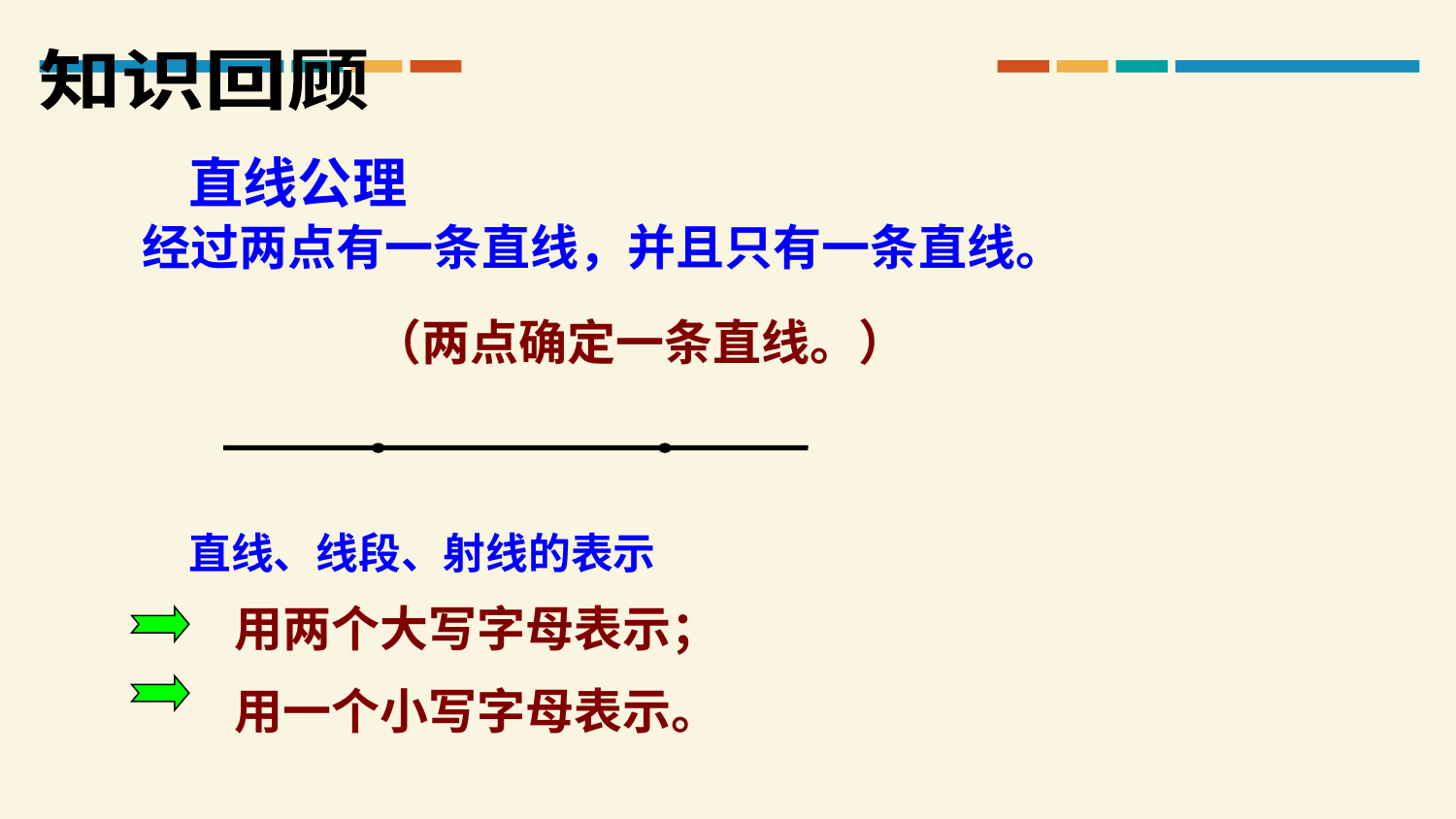

知识回顾
直线公理
经过两点有一条直线，并且只有一条直线。
（两点确定一条直线。）

直线、线段、射线的表示
用两个大写字母表示；

用一个小写字母表示。